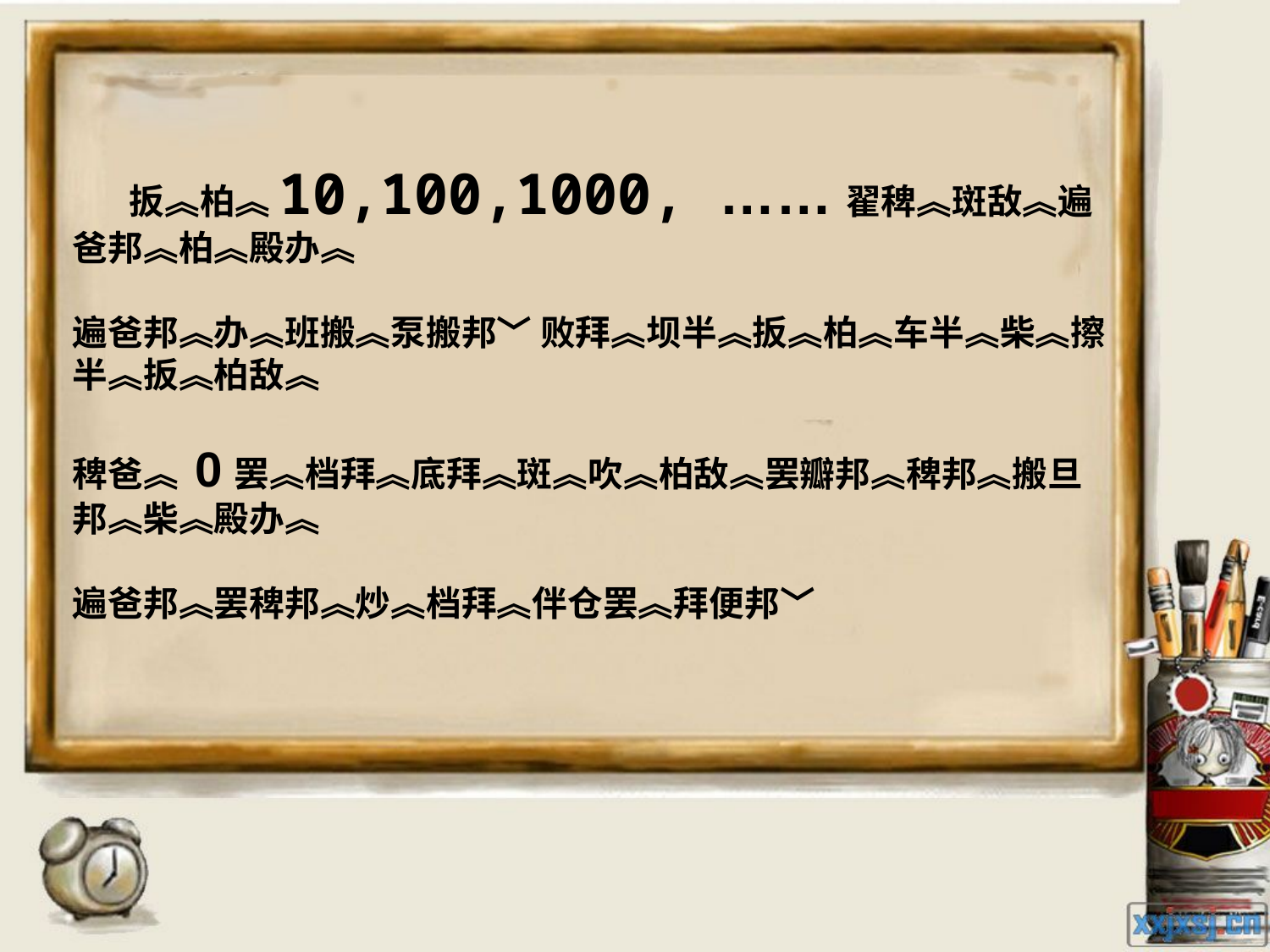

扳︽柏︽10,100,1000, ……翟稗︽斑敌︽遍爸邦︽柏︽殿办︽

遍爸邦︽办︽班搬︽泵搬邦﹀ 败拜︽坝半︽扳︽柏︽车半︽柴︽擦半︽扳︽柏敌︽

稗爸︽ 0罢︽档拜︽底拜︽斑︽吹︽柏敌︽罢瓣邦︽稗邦︽搬旦邦︽柴︽殿办︽

遍爸邦︽罢稗邦︽炒︽档拜︽伴仓罢︽拜便邦﹀